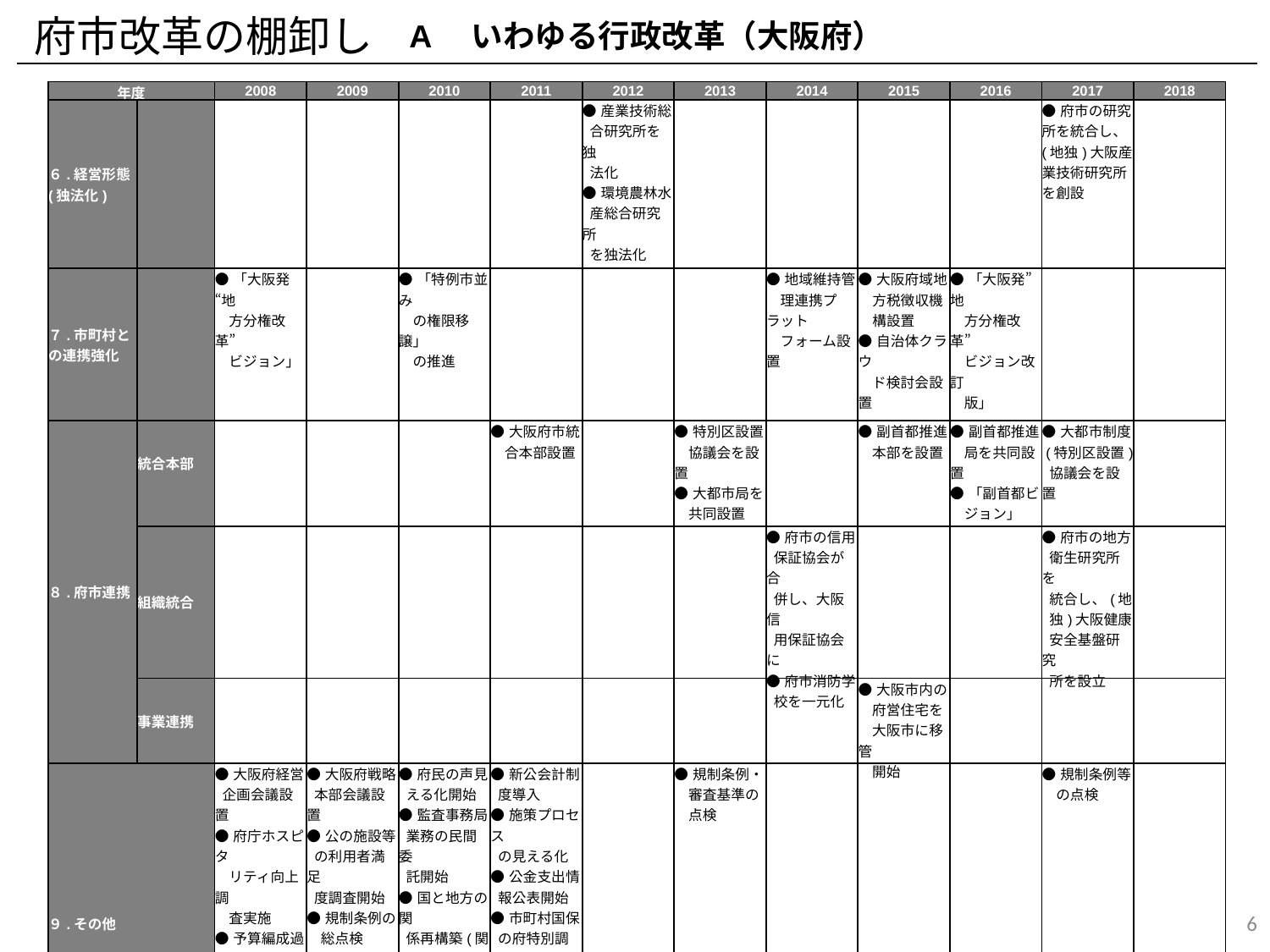

府市改革の棚卸し
A　いわゆる行政改革（大阪府）
| 年度 |  | 2008 | 2009 | 2010 | 2011 | 2012 | 2013 | 2014 | 2015 | 2016 | 2017 | 2018 |
| --- | --- | --- | --- | --- | --- | --- | --- | --- | --- | --- | --- | --- |
| ６.経営形態(独法化) |  |  |  |  |  | ●産業技術総 合研究所を独 法化 ●環境農林水 産総合研究所 を独法化 |  |  |  |  | ●府市の研究所を統合し、(地独)大阪産業技術研究所を創設 |  |
| ７.市町村との連携強化 |  | ●「大阪発“地 　方分権改革” 　ビジョン」 |  | ●「特例市並み 　の権限移譲」 　の推進 |  |  |  | ●地域維持管 　理連携プラット 　フォーム設置 | ●大阪府域地 　方税徴収機 　構設置 ●自治体クラウ 　ド検討会設置 | ●「大阪発”地 　方分権改革” 　ビジョン改訂 　版」 |  |  |
| ８.府市連携 | 統合本部 |  |  |  | ●大阪府市統 　合本部設置 |  | ●特別区設置 　協議会を設置 ●大都市局を 　共同設置 |  | ●副首都推進 　本部を設置 | ●副首都推進 　局を共同設置 ●「副首都ビ 　ジョン」 | ●大都市制度 (特別区設置) 協議会を設置 |  |
|  | 組織統合 |  |  |  |  |  |  | ●府市の信用 保証協会が合 併し、大阪信 用保証協会に ●府市消防学 校を一元化 |  |  | ●府市の地方 衛生研究所を 統合し、(地 独)大阪健康 安全基盤研究 所を設立 |  |
|  | 事業連携 |  |  |  |  |  |  |  | ●大阪市内の 　府営住宅を 　大阪市に移管 　開始 |  |  |  |
| ９.その他 |  | ●大阪府経営 企画会議設置 ●府庁ホスピタ 　リティ向上調 　査実施 ●予算編成過 　程公表開始 ●政策ﾏｰｹﾃｨﾝｸ･ﾞﾘｻｰﾁﾁｰﾑ発足(2008.3) | ●大阪府戦略 本部会議設置 ●公の施設等 の利用者満足 度調査開始 ●規制条例の 　総点検 | ●府民の声見 える化開始 ●監査事務局 業務の民間委 託開始 ●国と地方の関 係再構築(関 西広域連合設 立） ●業規制条例 　の見直し | ●新公会計制 度導入 ●施策プロセス の見える化 ●公金支出情 報公表開始 ●市町村国保 の府特別調整 交付金の配分 基準を見直し ●「府営住宅ス トック総合活用 計画」改定 |  | ●規制条例・ 　審査基準の 　点検 |  |  |  | ●規制条例等 　の点検 |  |
6